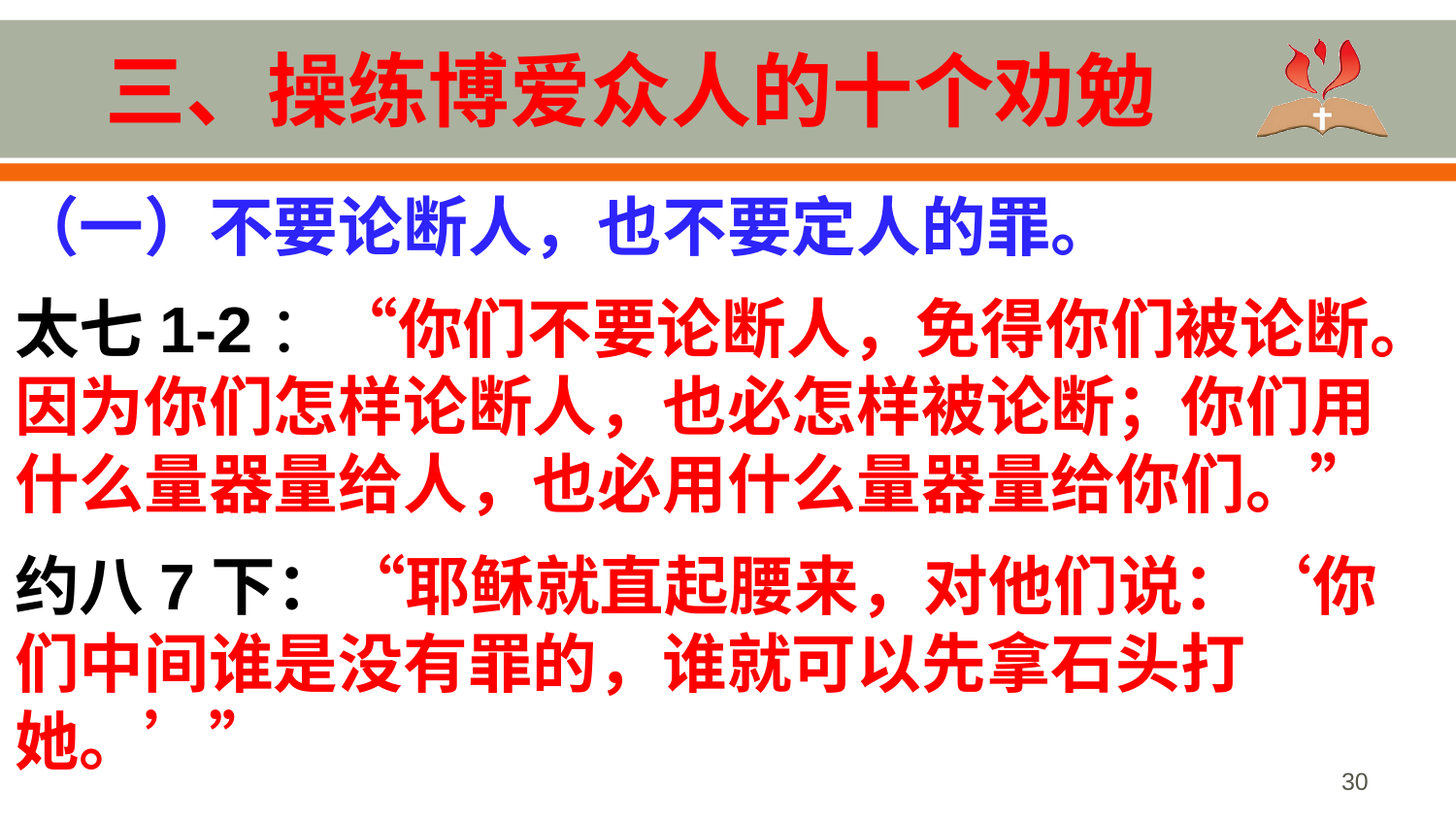

# 三、操练博爱众人的十个劝勉
（一）不要论断人，也不要定人的罪。
太七1-2：“你们不要论断人，免得你们被论断。因为你们怎样论断人，也必怎样被论断；你们用什么量器量给人，也必用什么量器量给你们。”
约八7下：“耶稣就直起腰来，对他们说：‘你们中间谁是没有罪的，谁就可以先拿石头打她。’”

30